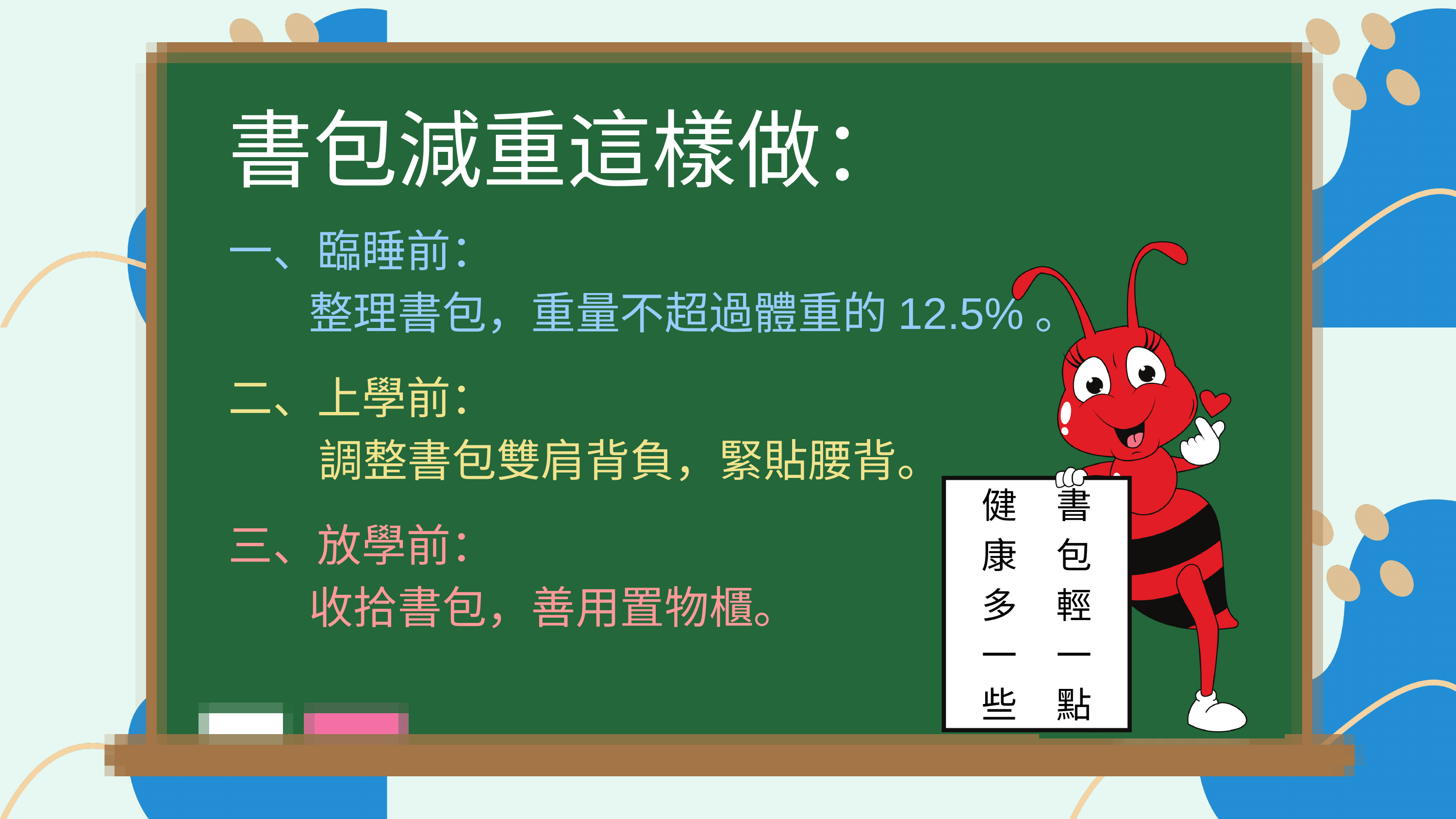

書包減重這樣做：
一、臨睡前：
       整理書包，重量不超過體重的12.5%。

二、上學前：
        調整書包雙肩背負，緊貼腰背。

三、放學前：
       收拾書包，善用置物櫃。

健康多一 些
書包輕一 點